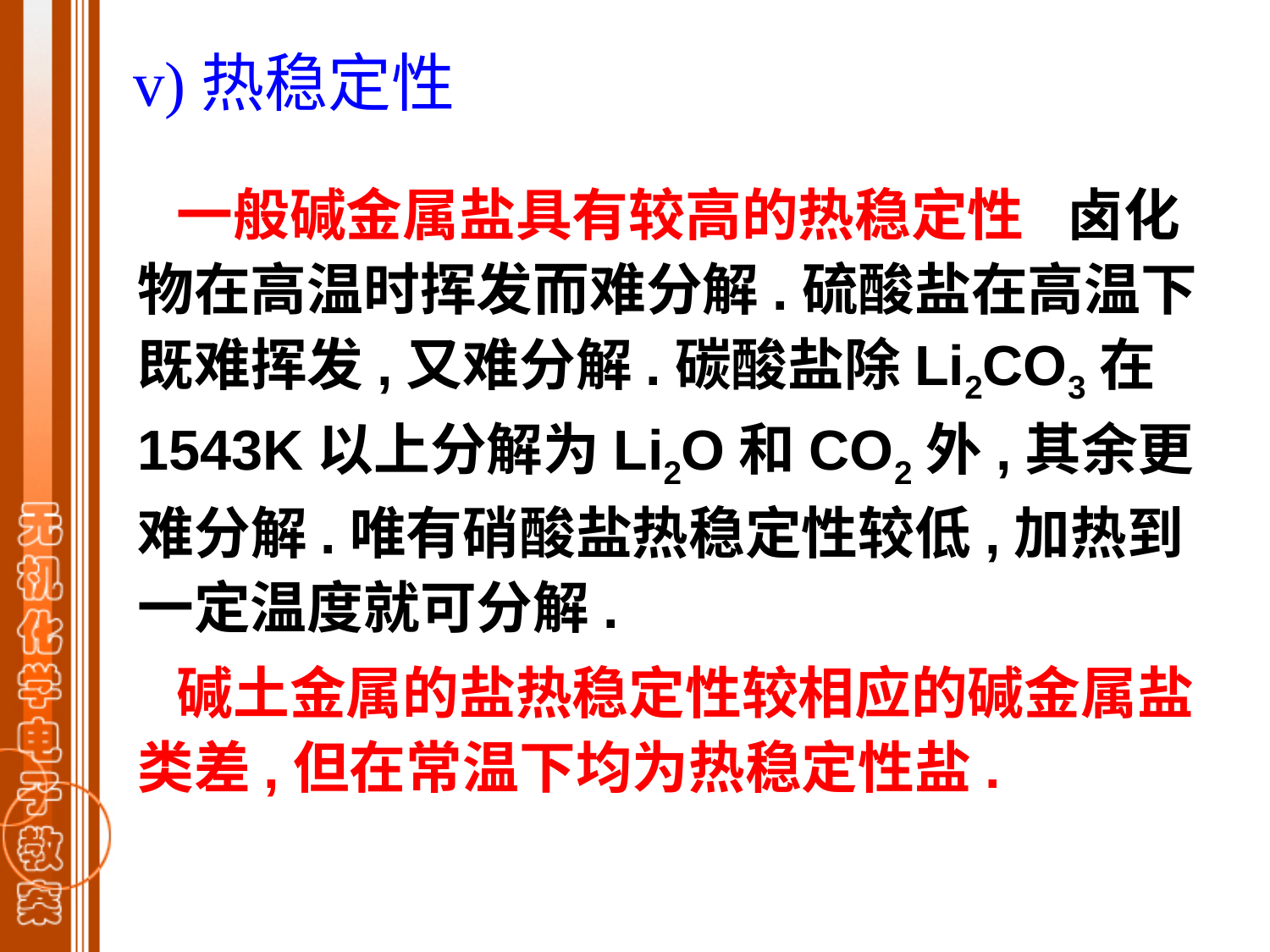

v)热稳定性
  一般碱金属盐具有较高的热稳定性.卤化物在高温时挥发而难分解.硫酸盐在高温下既难挥发,又难分解.碳酸盐除Li2CO3在1543K以上分解为Li2O和CO2外,其余更难分解.唯有硝酸盐热稳定性较低,加热到一定温度就可分解.
  碱土金属的盐热稳定性较相应的碱金属盐类差,但在常温下均为热稳定性盐.
43